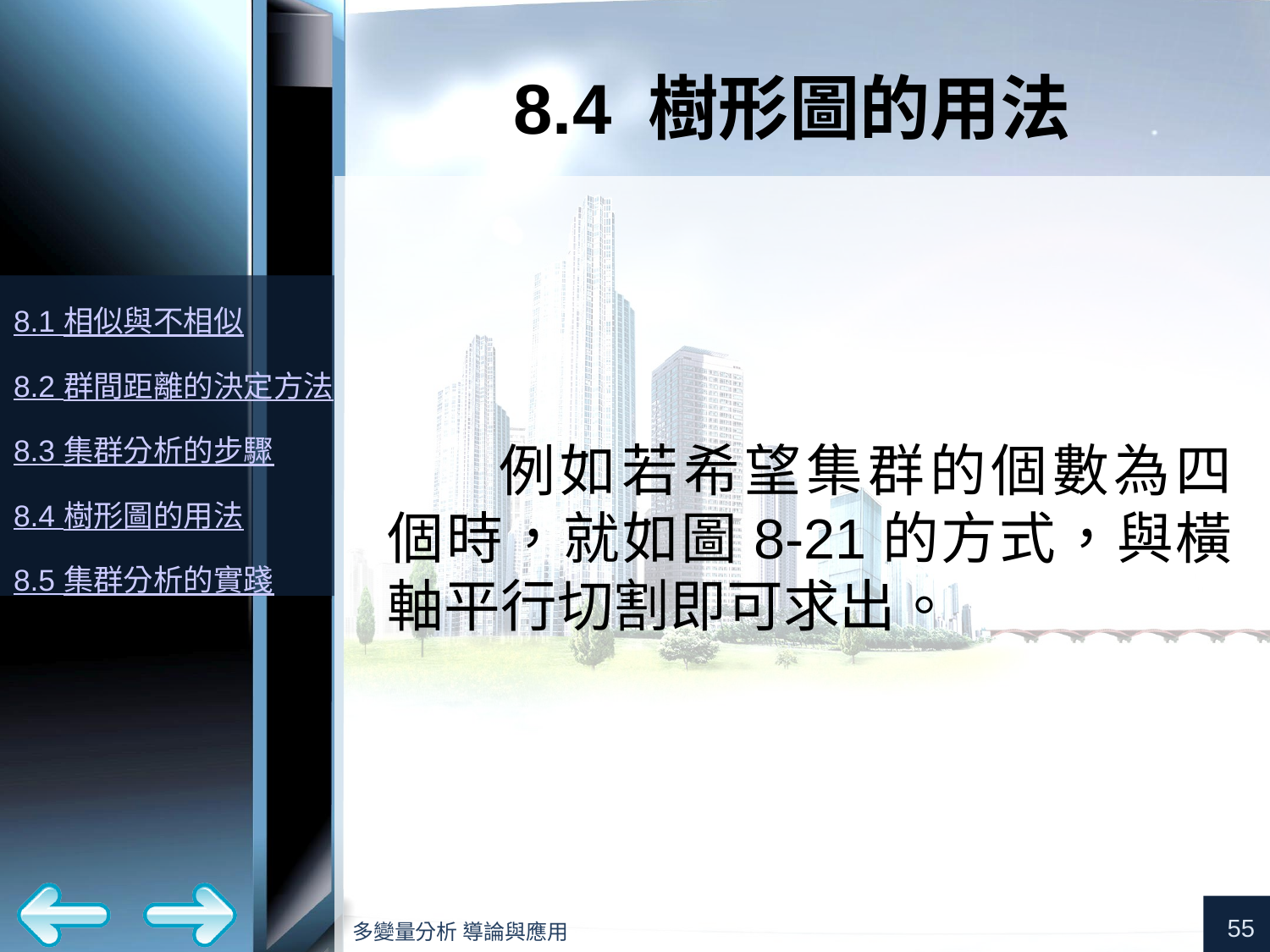

# 8.4 樹形圖的用法
例如若希望集群的個數為四個時，就如圖8-21的方式，與橫軸平行切割即可求出。
55
多變量分析 導論與應用